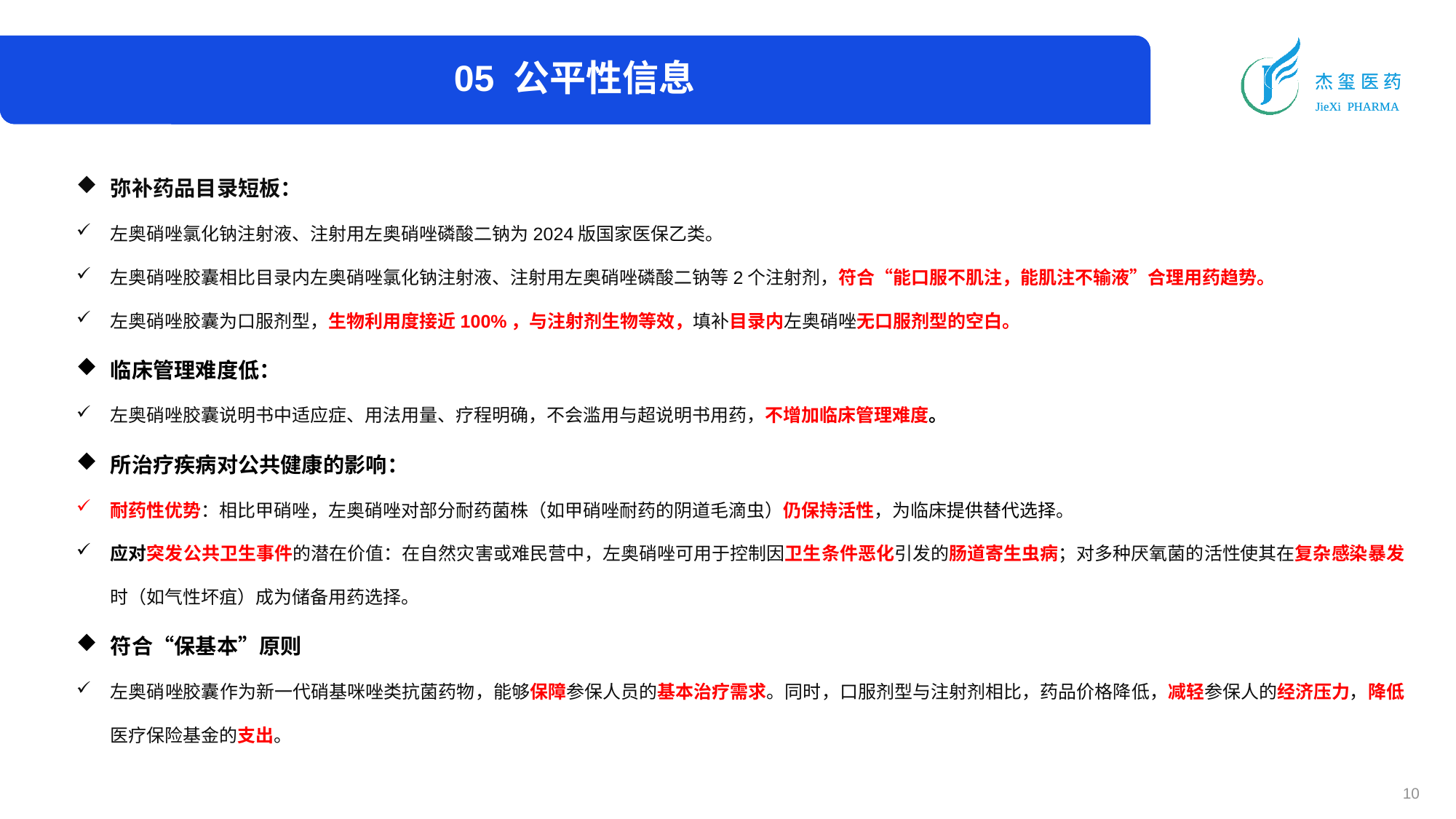

05 公平性信息
弥补药品目录短板：
左奥硝唑氯化钠注射液、注射用左奥硝唑磷酸二钠为2024版国家医保乙类。
左奥硝唑胶囊相比目录内左奥硝唑氯化钠注射液、注射用左奥硝唑磷酸二钠等2个注射剂，符合“能口服不肌注，能肌注不输液”合理用药趋势。
左奥硝唑胶囊为口服剂型，生物利用度接近100%，与注射剂生物等效，填补目录内左奥硝唑无口服剂型的空白。
临床管理难度低：
左奥硝唑胶囊说明书中适应症、用法用量、疗程明确，不会滥用与超说明书用药，不增加临床管理难度。
所治疗疾病对公共健康的影响：
耐药性优势：相比甲硝唑，左奥硝唑对部分耐药菌株（如甲硝唑耐药的阴道毛滴虫）仍保持活性，为临床提供替代选择。
应对突发公共卫生事件的潜在价值：在自然灾害或难民营中，左奥硝唑可用于控制因卫生条件恶化引发的肠道寄生虫病；对多种厌氧菌的活性使其在复杂感染暴发时（如气性坏疽）成为储备用药选择。
符合“保基本”原则
左奥硝唑胶囊作为新一代硝基咪唑类抗菌药物，能够保障参保人员的基本治疗需求。同时，口服剂型与注射剂相比，药品价格降低，减轻参保人的经济压力，降低医疗保险基金的支出。

10